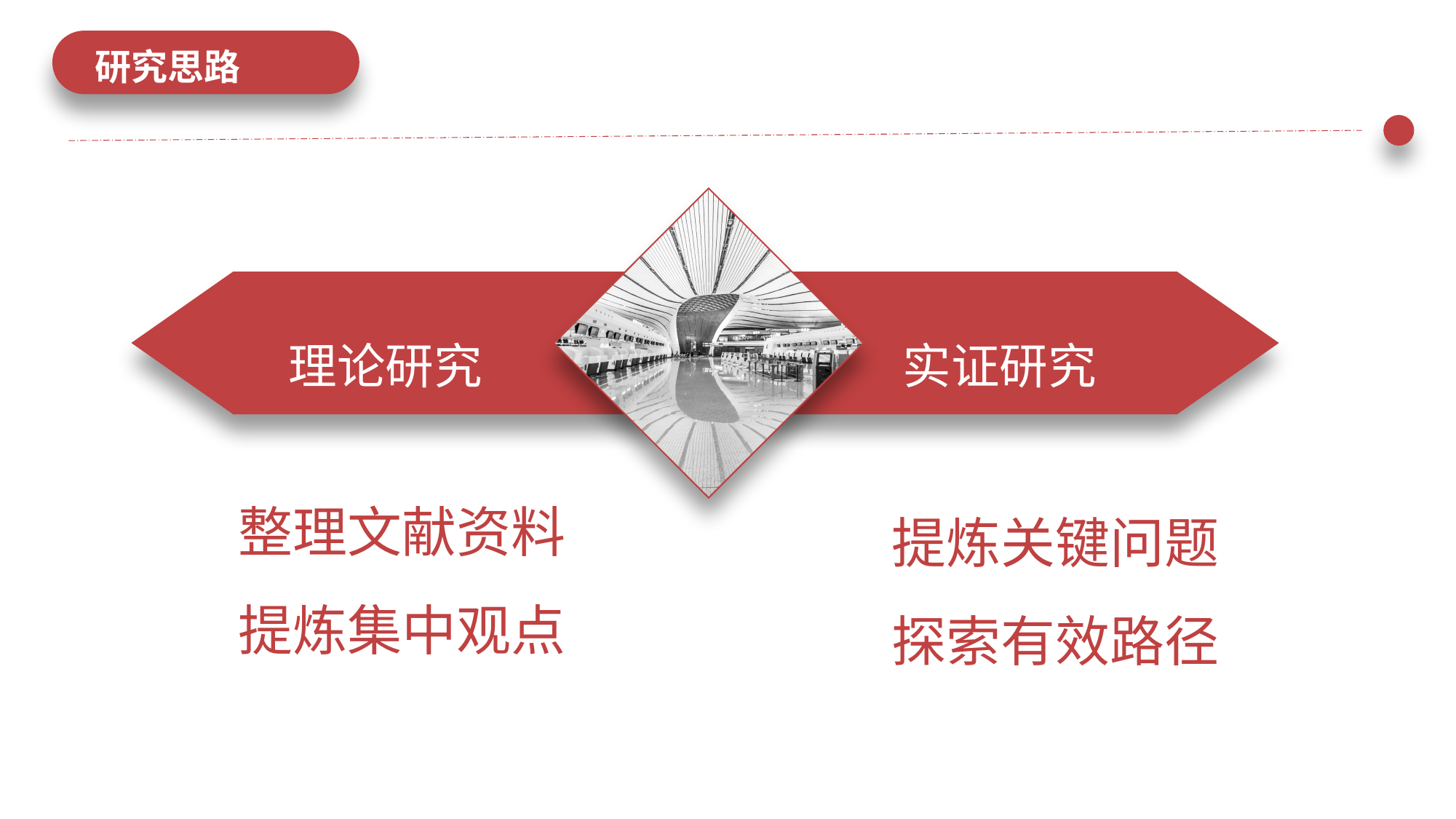

研究思路

理论研究
实证研究
整理文献资料
提炼集中观点

提炼关键问题
探索有效路径